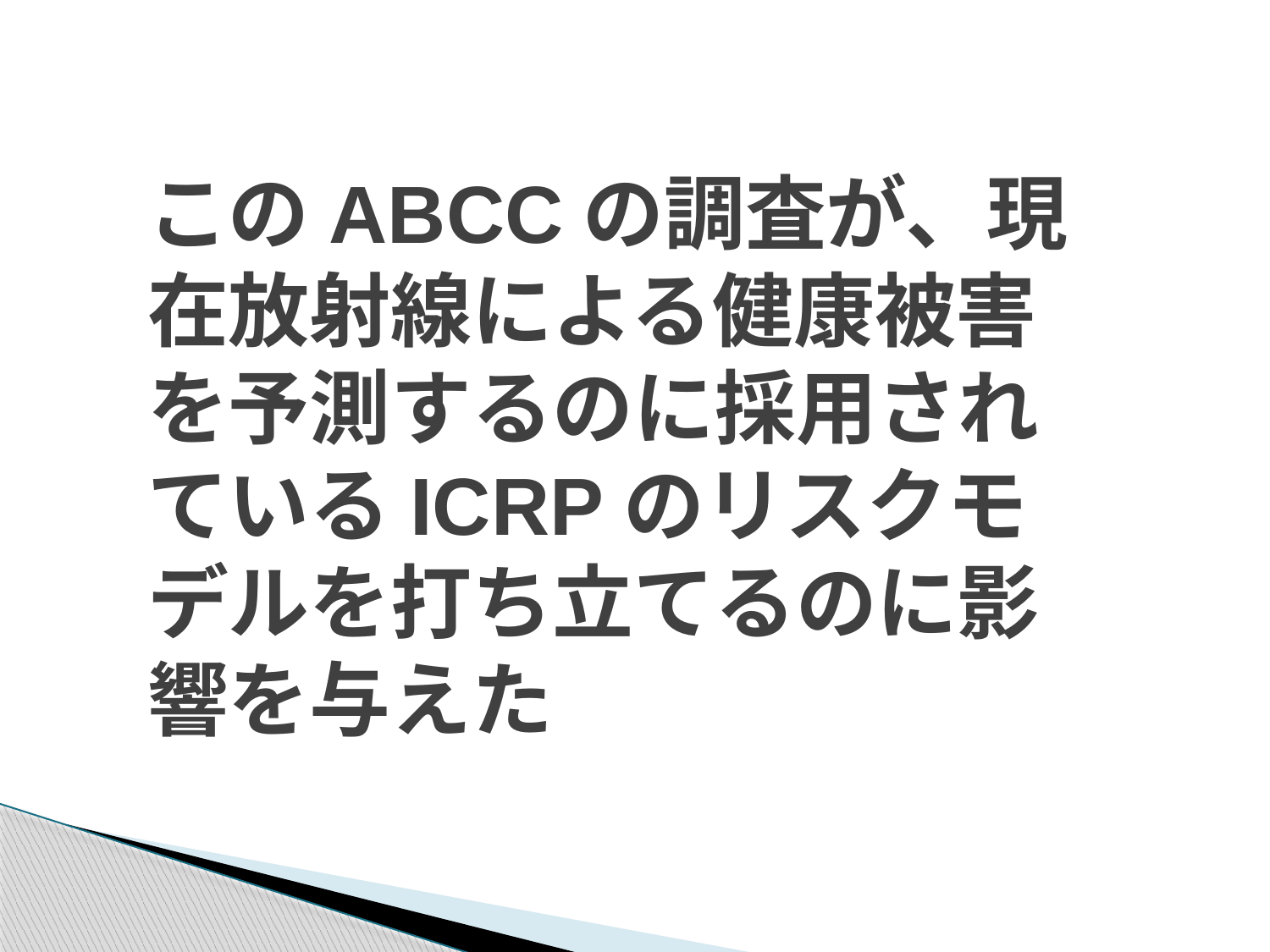

このABCCの調査が、現在放射線による健康被害を予測するのに採用されているICRPのリスクモデルを打ち立てるのに影響を与えた